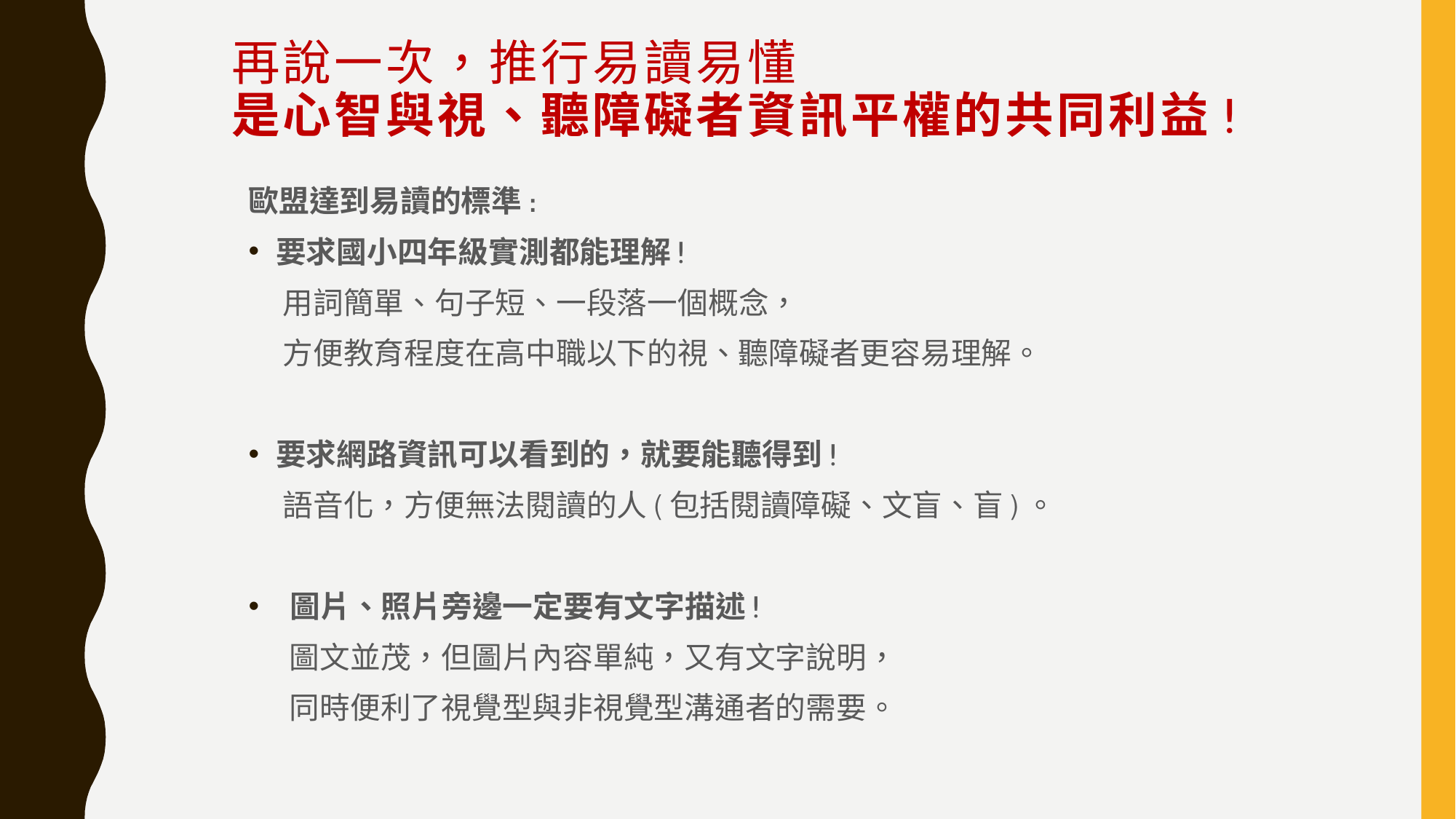

# 再說一次，推行易讀易懂 是心智與視、聽障礙者資訊平權的共同利益!
歐盟達到易讀的標準:
要求國小四年級實測都能理解!
    用詞簡單、句子短、一段落一個概念，
    方便教育程度在高中職以下的視、聽障礙者更容易理解。

要求網路資訊可以看到的，就要能聽得到!
    語音化，方便無法閱讀的人(包括閱讀障礙、文盲、盲)。

 圖片、照片旁邊一定要有文字描述!
     圖文並茂，但圖片內容單純，又有文字說明，
     同時便利了視覺型與非視覺型溝通者的需要。